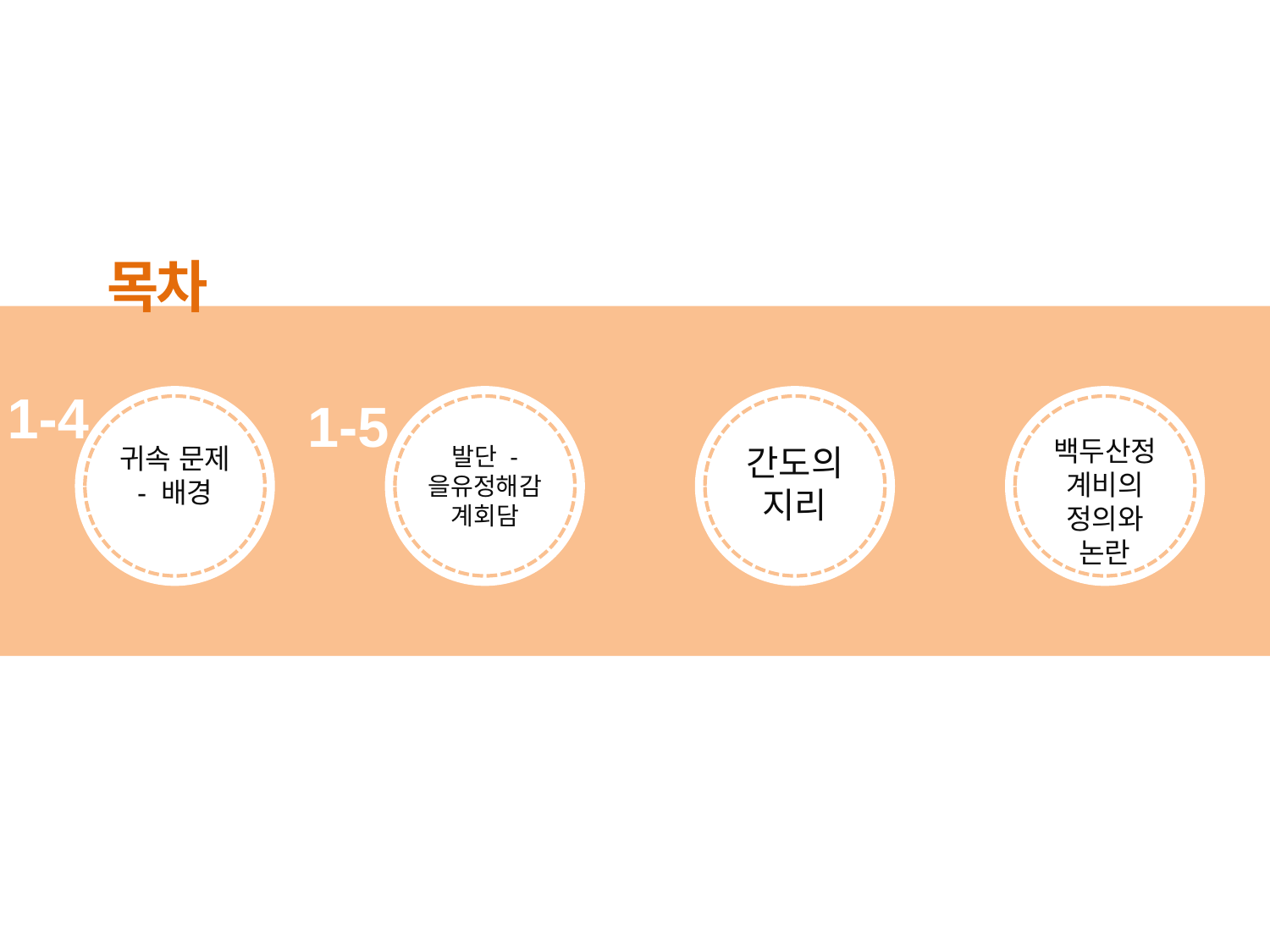

목차

2
1-4
2-1
1-5

백두산정계비의 정의와 논란
귀속 문제 - 배경
발단 - 을유정해감계회담
간도의 지리